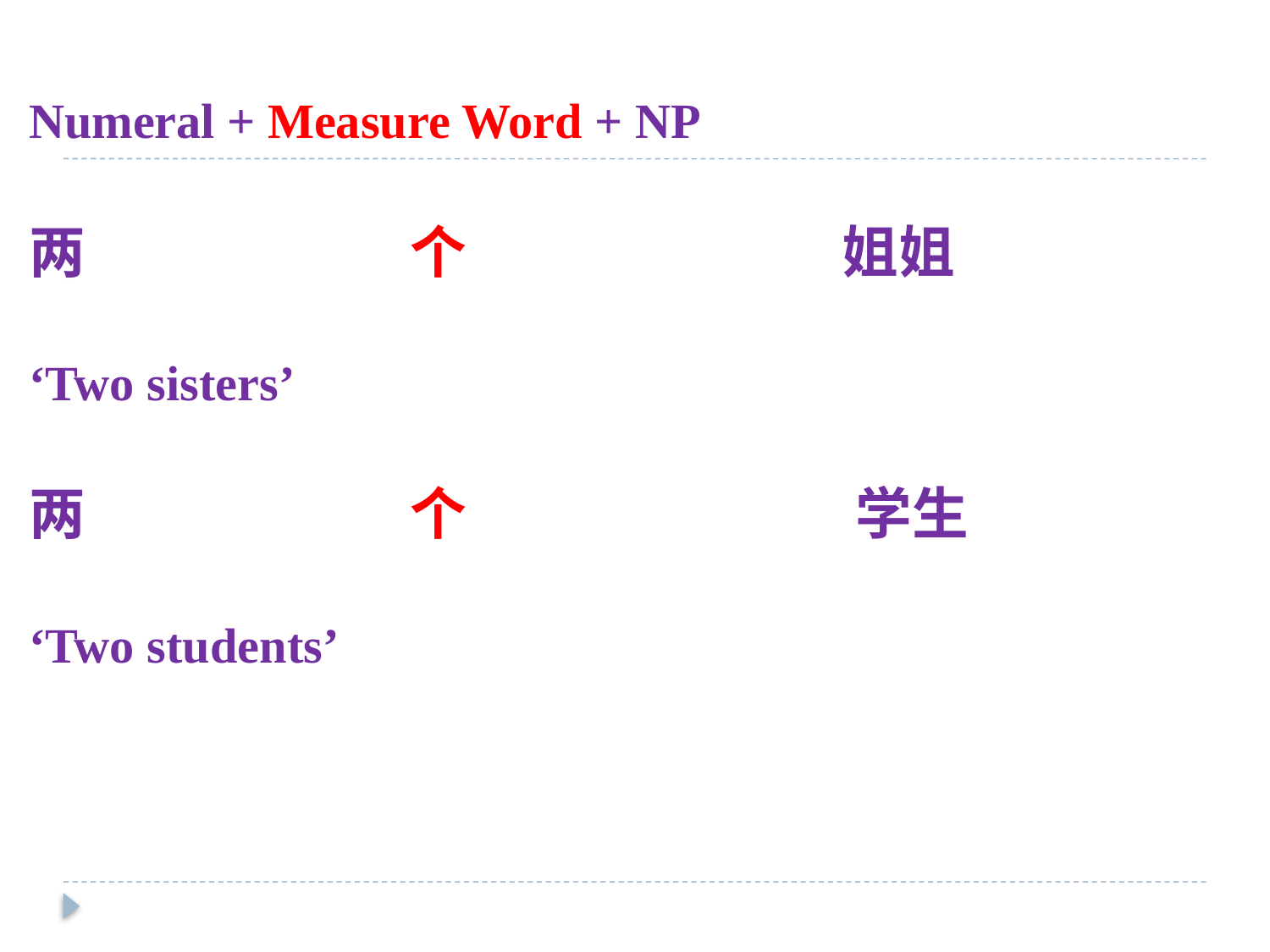

Numeral + Measure Word + NP

两			个			    姐姐

‘Two sisters’

两			个			     学生

‘Two students’